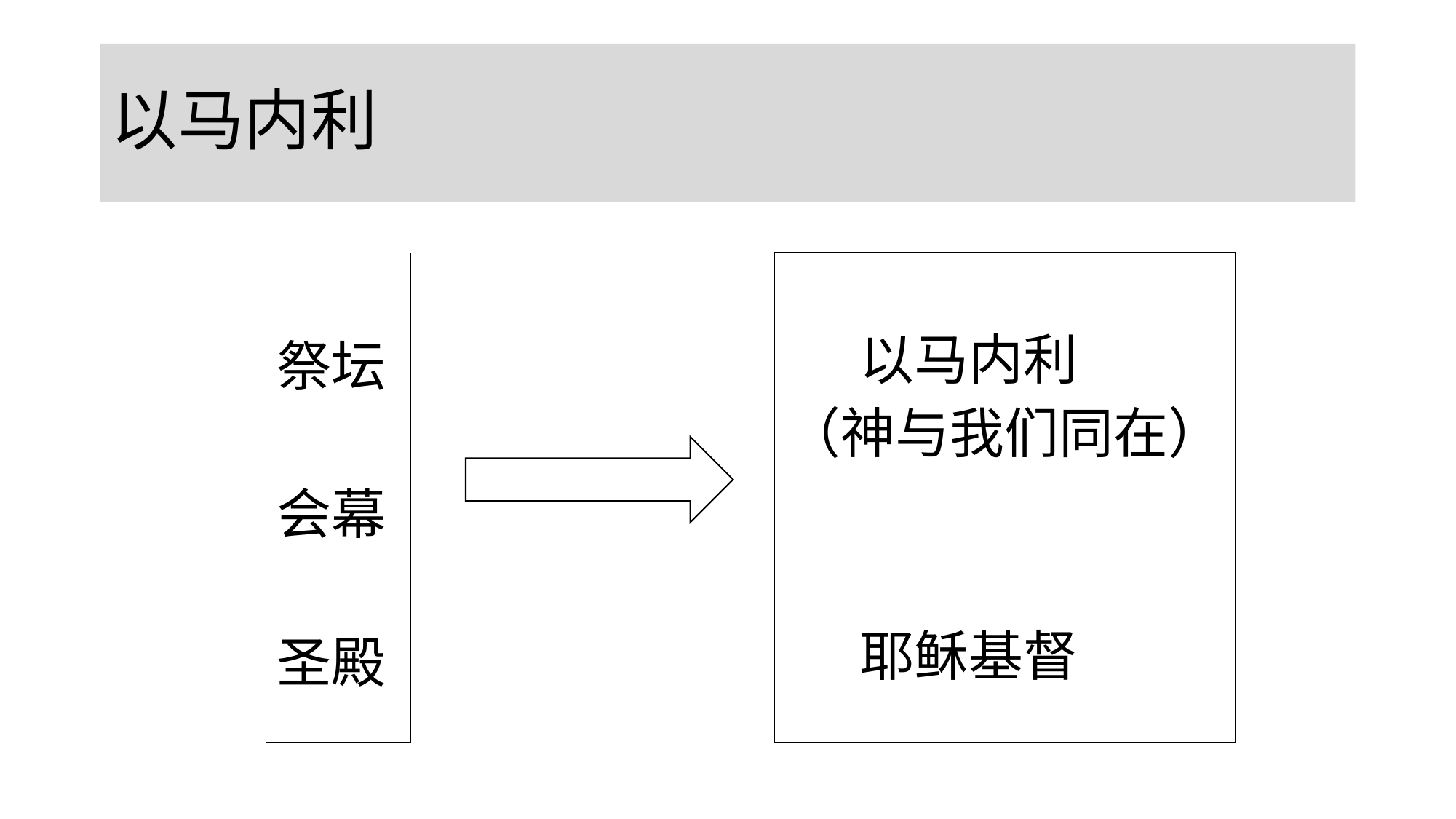

# 以马内利

祭坛

会幕

圣殿

     以马内利
（神与我们同在）

     耶稣基督